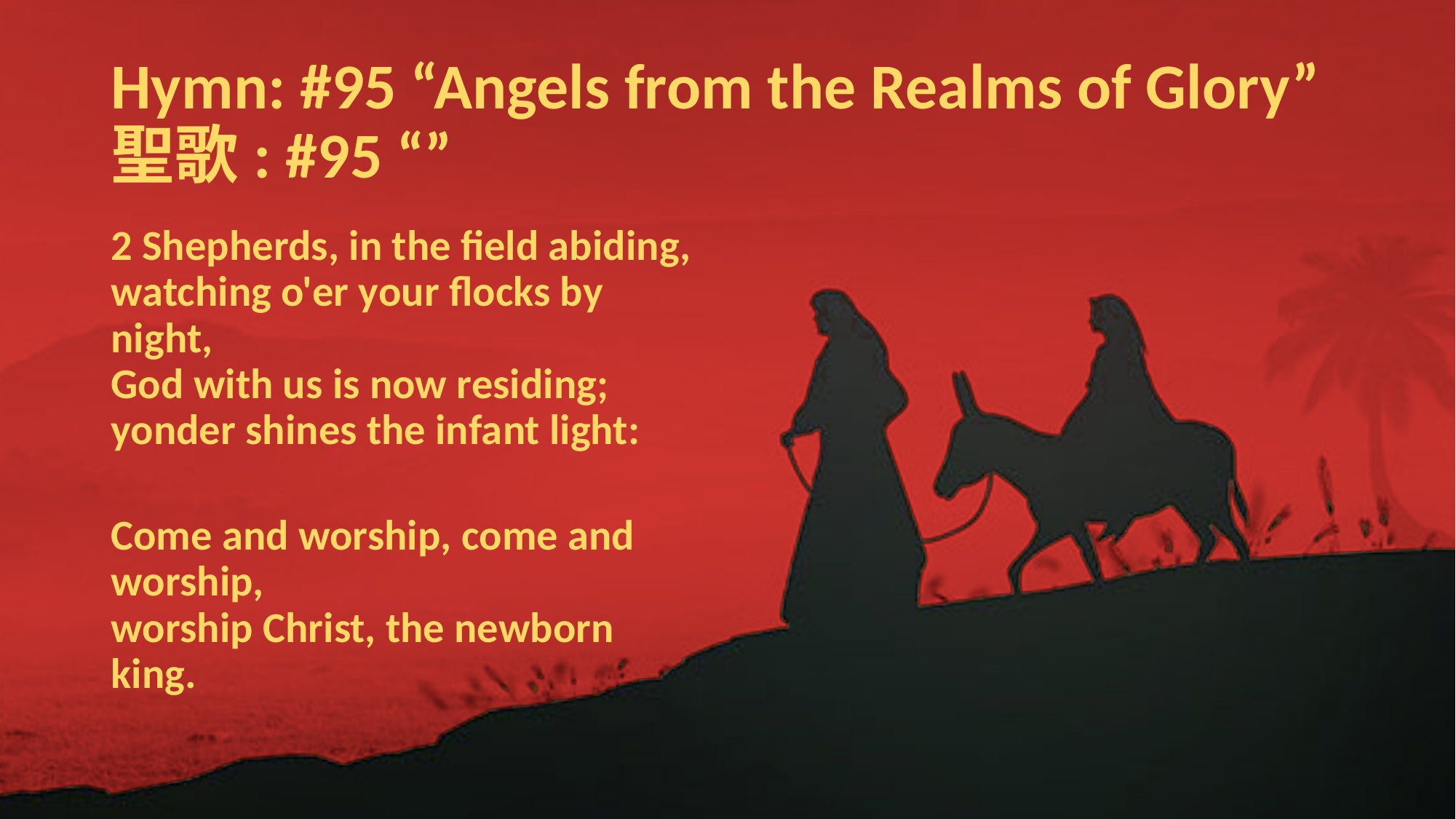

# Hymn: #95 “Angels from the Realms of Glory” 聖歌: #95 “”
2 Shepherds, in the field abiding,
watching o'er your flocks by night,
God with us is now residing;
yonder shines the infant light:
Come and worship, come and worship,
worship Christ, the newborn king.